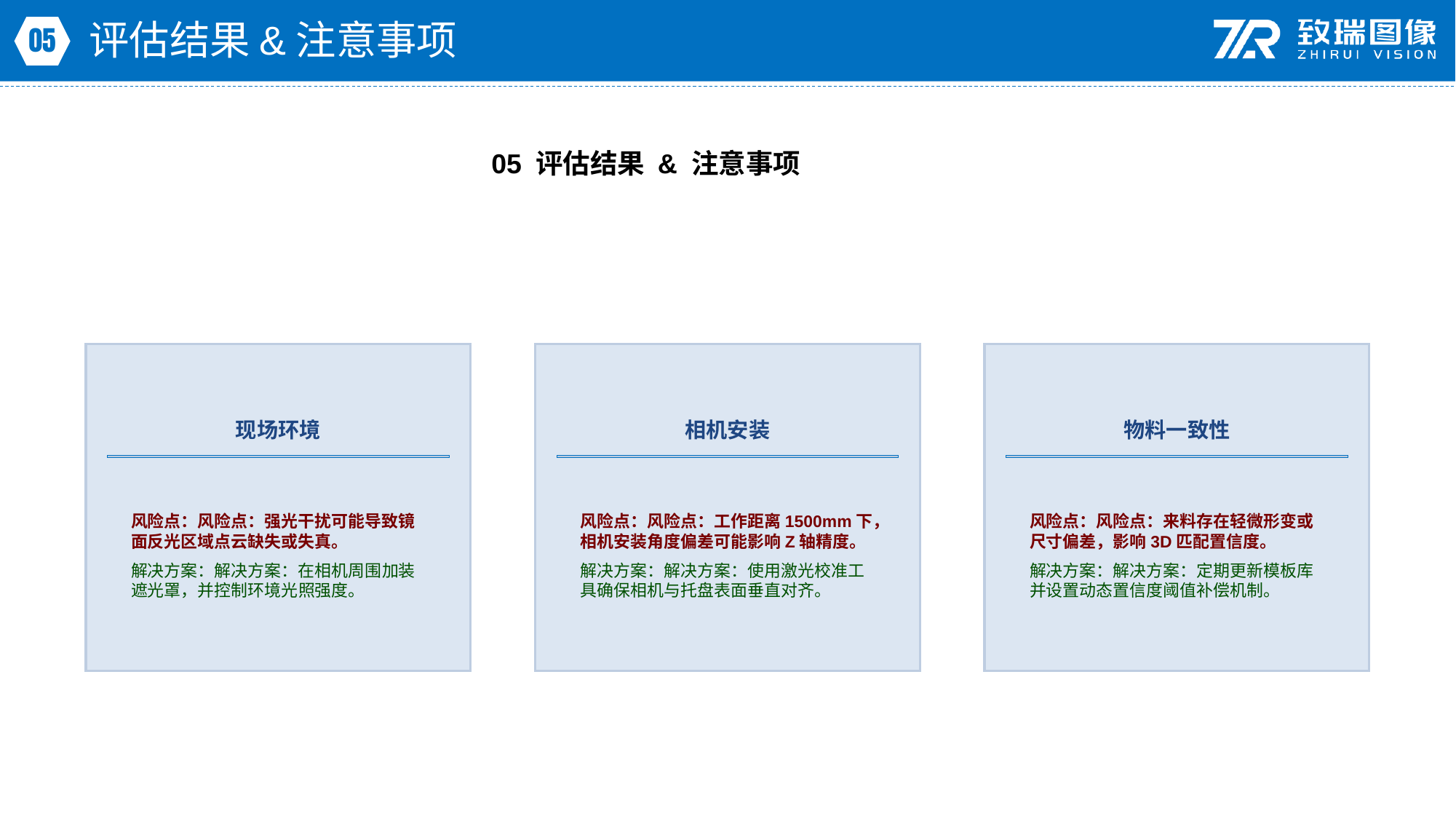

评估结果&注意事项
05

05 评估结果 & 注意事项

现场环境

相机安装

物料一致性

风险点：风险点：强光干扰可能导致镜面反光区域点云缺失或失真。
解决方案：解决方案：在相机周围加装遮光罩，并控制环境光照强度。

风险点：风险点：工作距离1500mm下，相机安装角度偏差可能影响Z轴精度。
解决方案：解决方案：使用激光校准工具确保相机与托盘表面垂直对齐。

风险点：风险点：来料存在轻微形变或尺寸偏差，影响3D匹配置信度。
解决方案：解决方案：定期更新模板库并设置动态置信度阈值补偿机制。